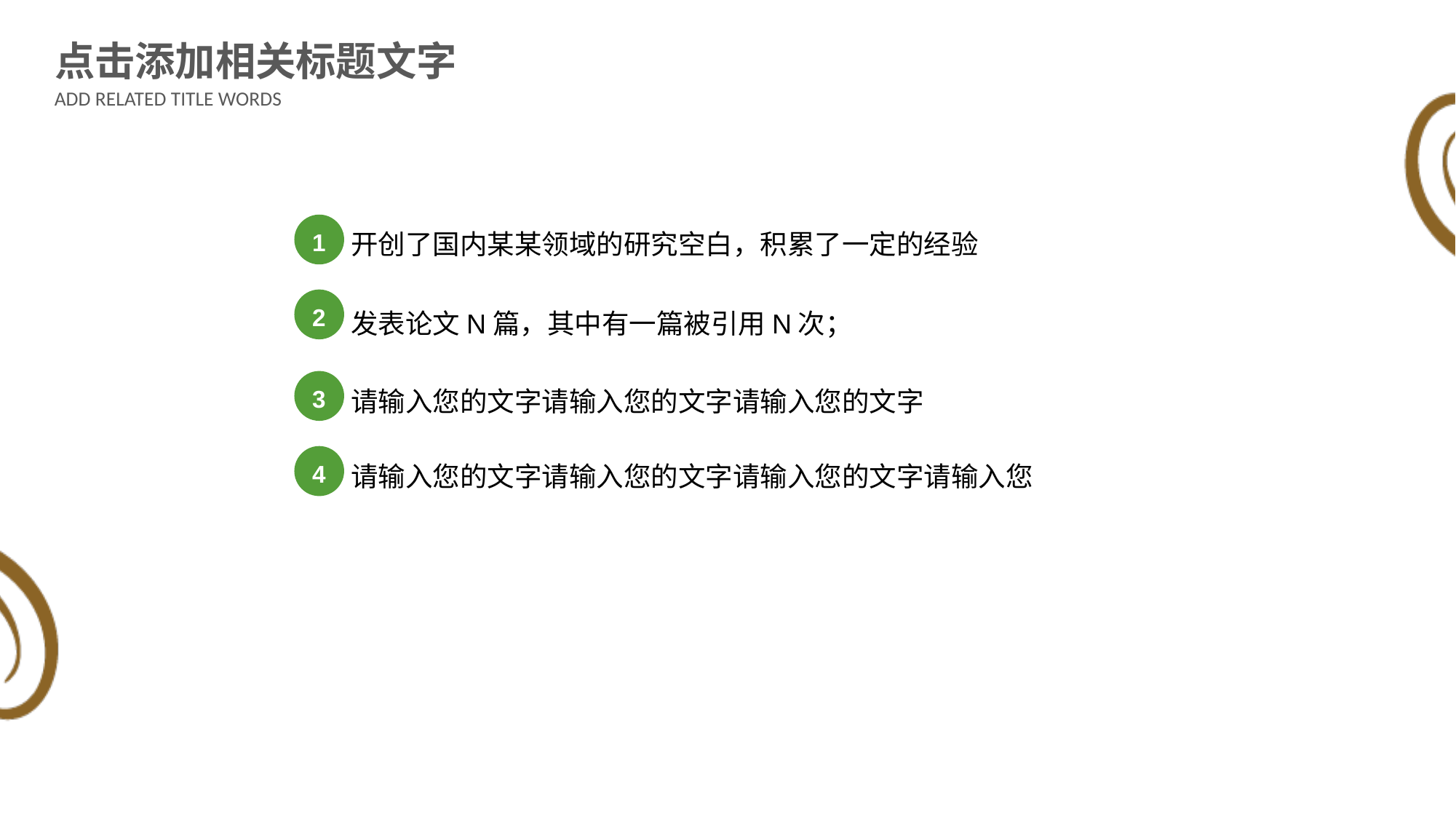

点击添加相关标题文字
ADD RELATED TITLE WORDS
开创了国内某某领域的研究空白，积累了一定的经验
1
发表论文N篇，其中有一篇被引用N次；
2
请输入您的文字请输入您的文字请输入您的文字
3
请输入您的文字请输入您的文字请输入您的文字请输入您
4